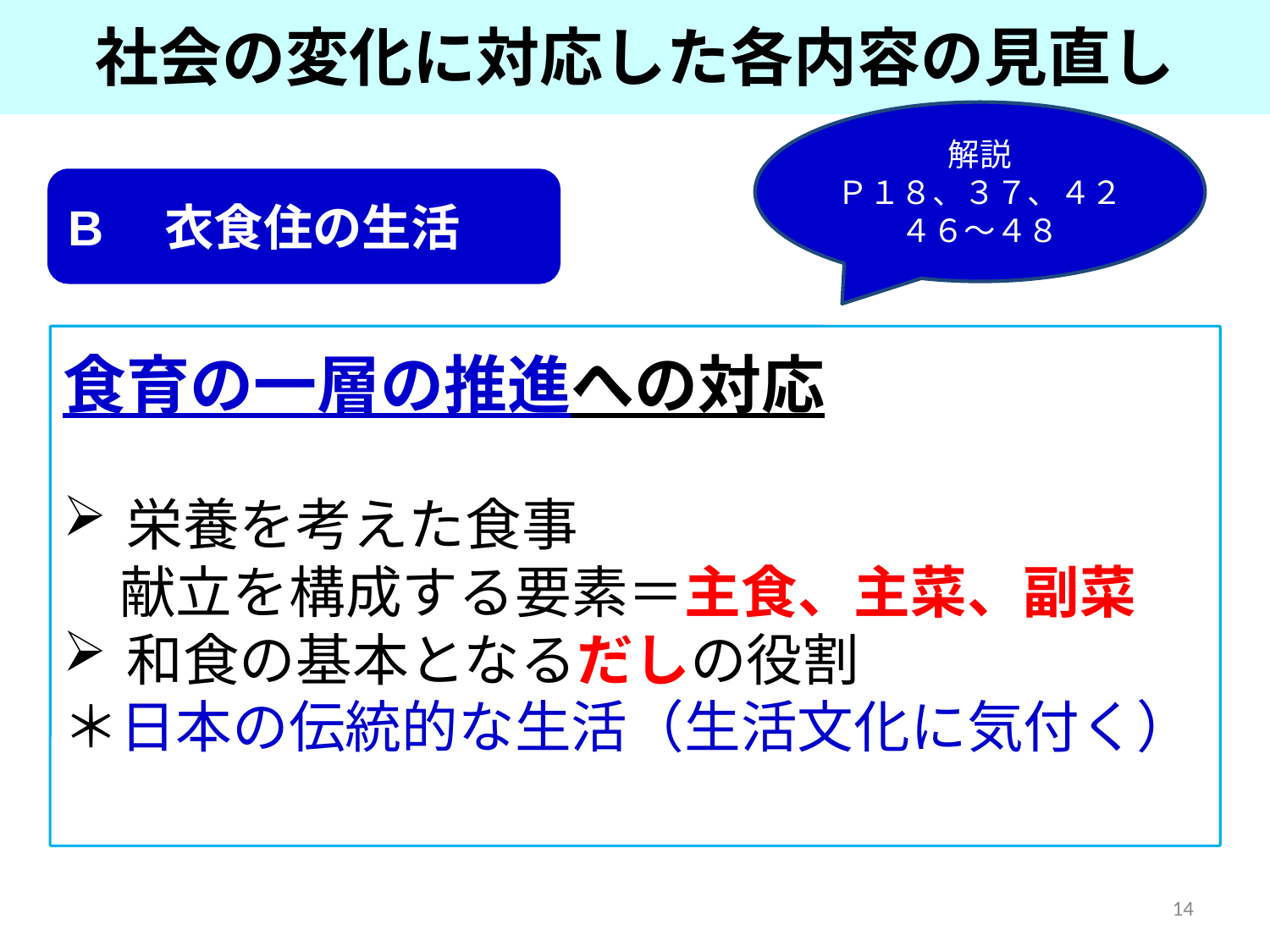

社会の変化に対応した各内容の見直し
解説
Ｐ１８、３７、４２
４６～４８
B　衣食住の生活
食育の一層の推進への対応

栄養を考えた食事
　献立を構成する要素＝主食、主菜、副菜
和食の基本となるだしの役割
＊日本の伝統的な生活（生活文化に気付く）
14